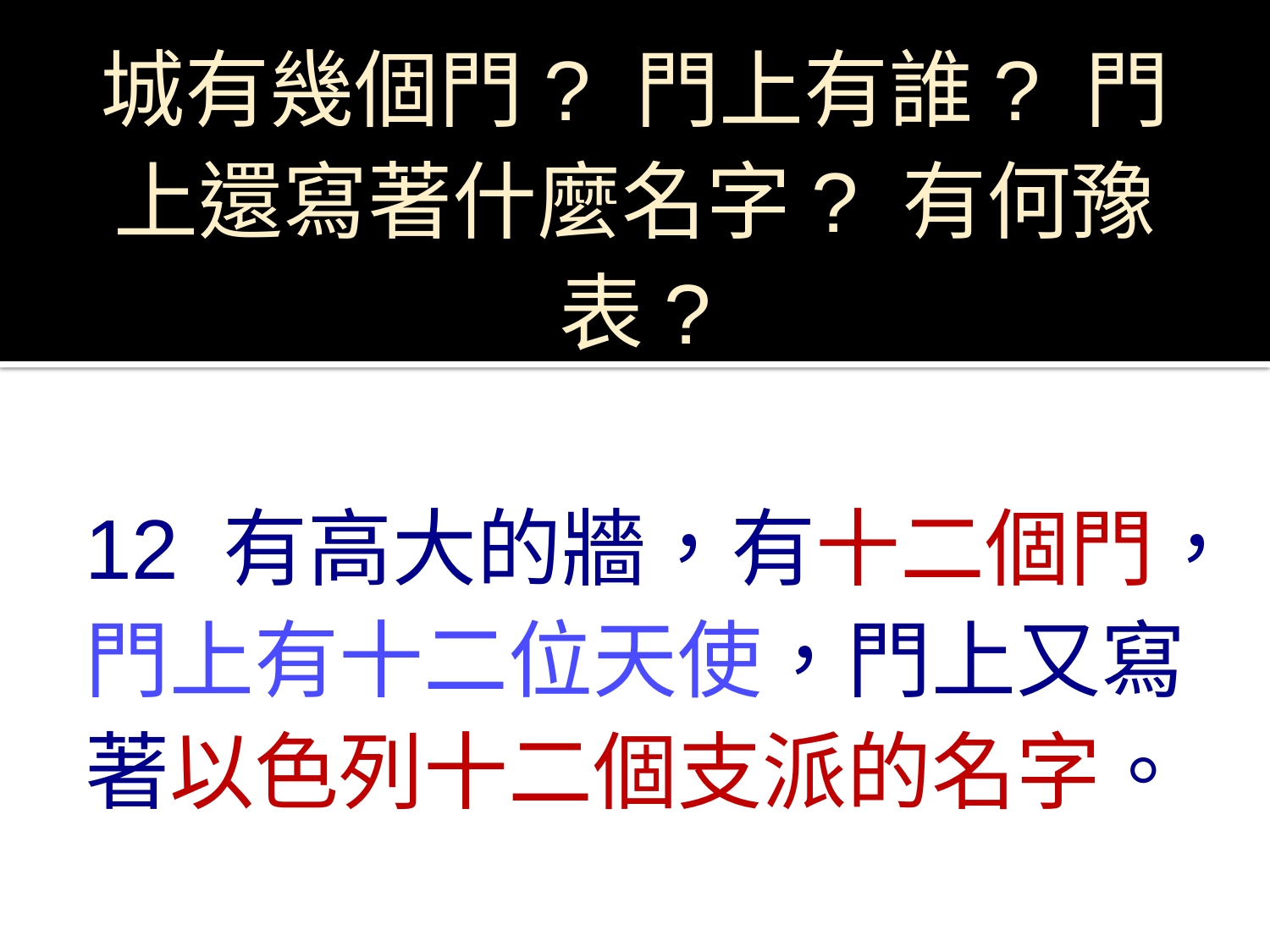

# 城有幾個門? 門上有誰? 門上還寫著什麼名字? 有何豫表?
12 有高大的牆，有十二個門，門上有十二位天使，門上又寫著以色列十二個支派的名字。